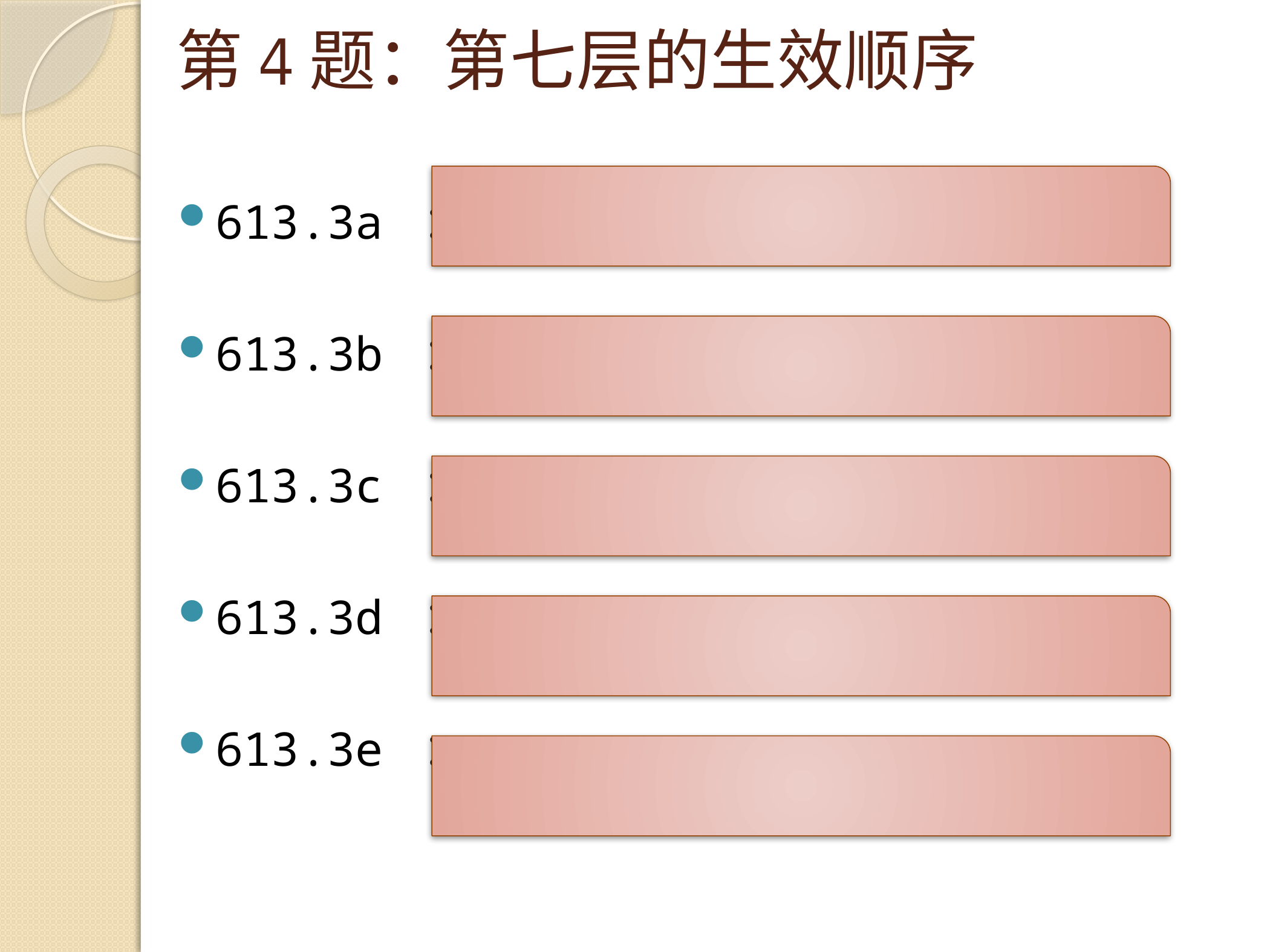

# 第4题：第七层的生效顺序

613.3a ：

613.3b ：

613.3c ：

613.3d ：

613.3e ：